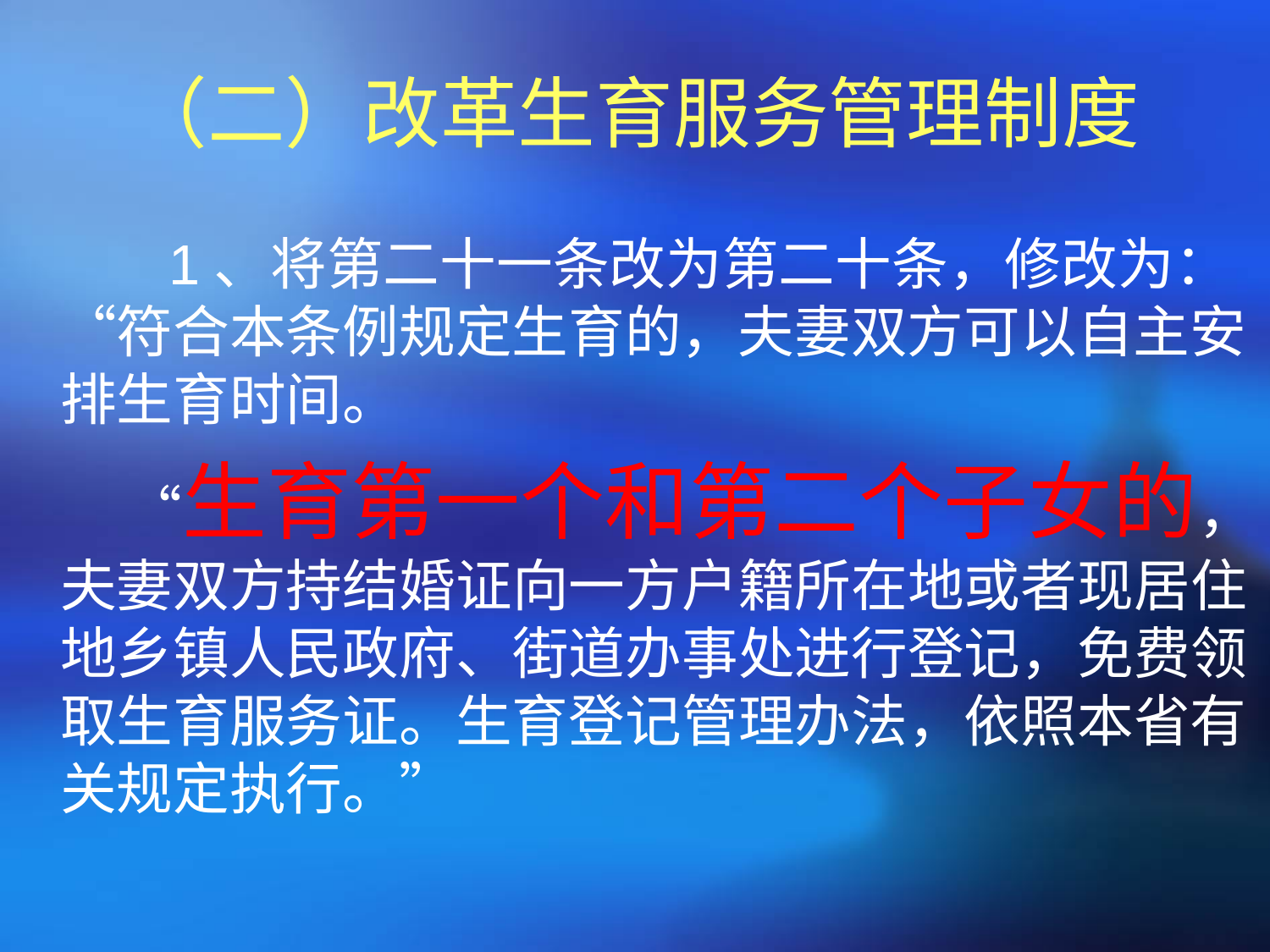

# （二）改革生育服务管理制度
          1、将第二十一条改为第二十条，修改为：“符合本条例规定生育的，夫妻双方可以自主安排生育时间。
　　“生育第一个和第二个子女的，夫妻双方持结婚证向一方户籍所在地或者现居住地乡镇人民政府、街道办事处进行登记，免费领取生育服务证。生育登记管理办法，依照本省有关规定执行。”